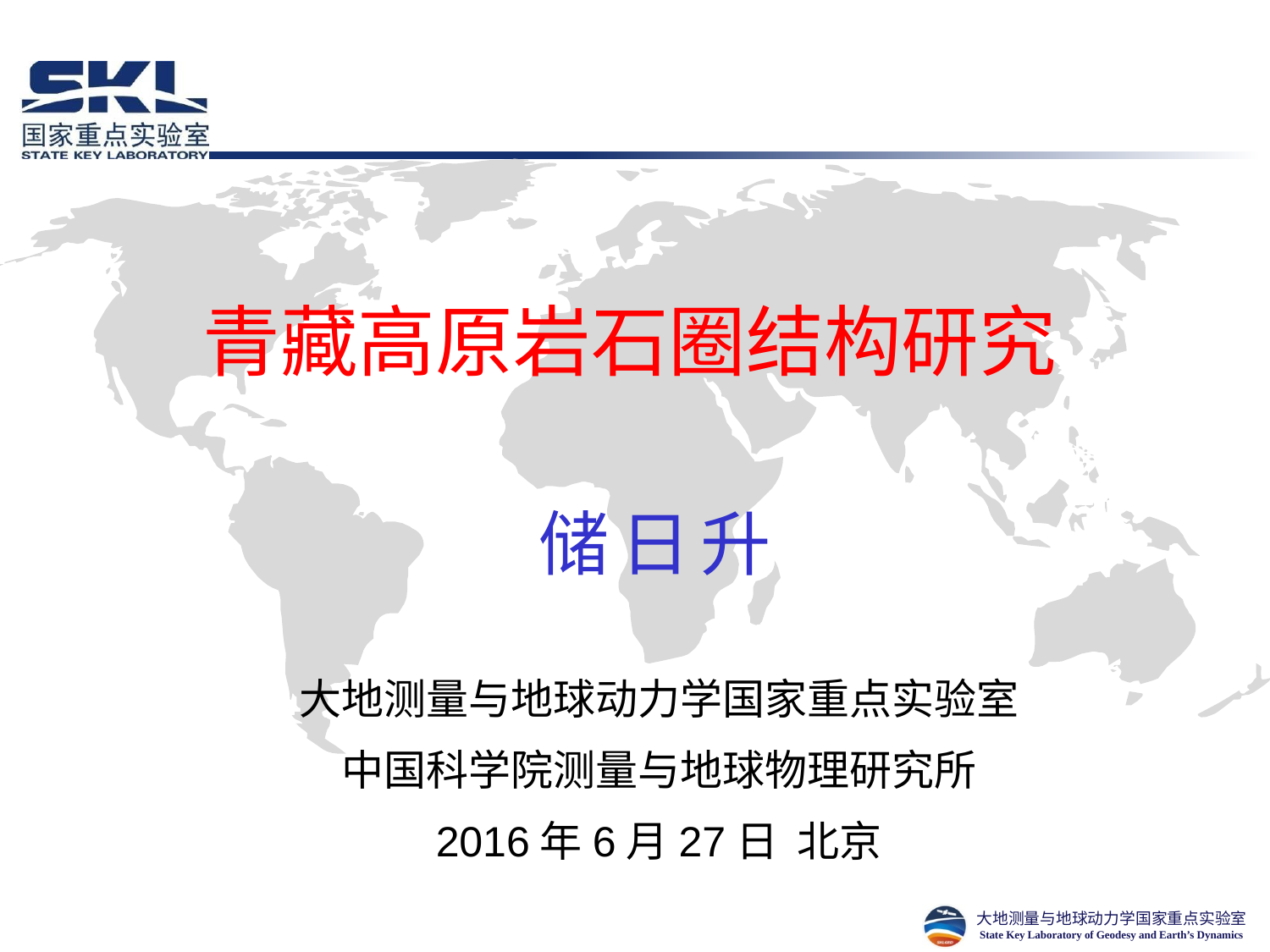

青藏高原岩石圈结构研究
储日升
大地测量与地球动力学国家重点实验室
中国科学院测量与地球物理研究所
2016年6月27日  北京